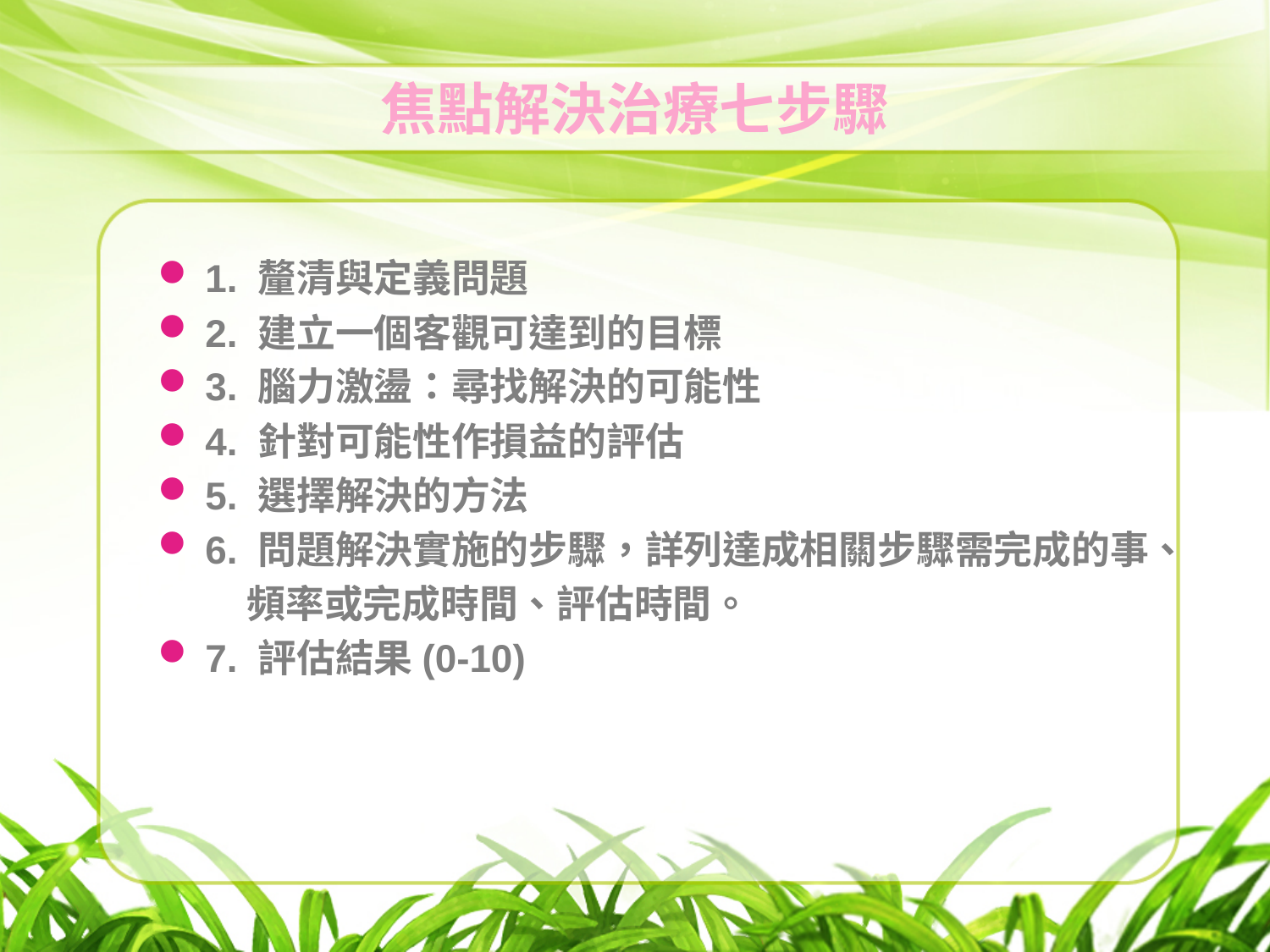

# 焦點解決治療七步驟
1. 釐清與定義問題
2. 建立一個客觀可達到的目標
3. 腦力激盪：尋找解決的可能性
4. 針對可能性作損益的評估
5. 選擇解決的方法
6. 問題解決實施的步驟，詳列達成相關步驟需完成的事、
         頻率或完成時間、評估時間。
7. 評估結果(0-10)